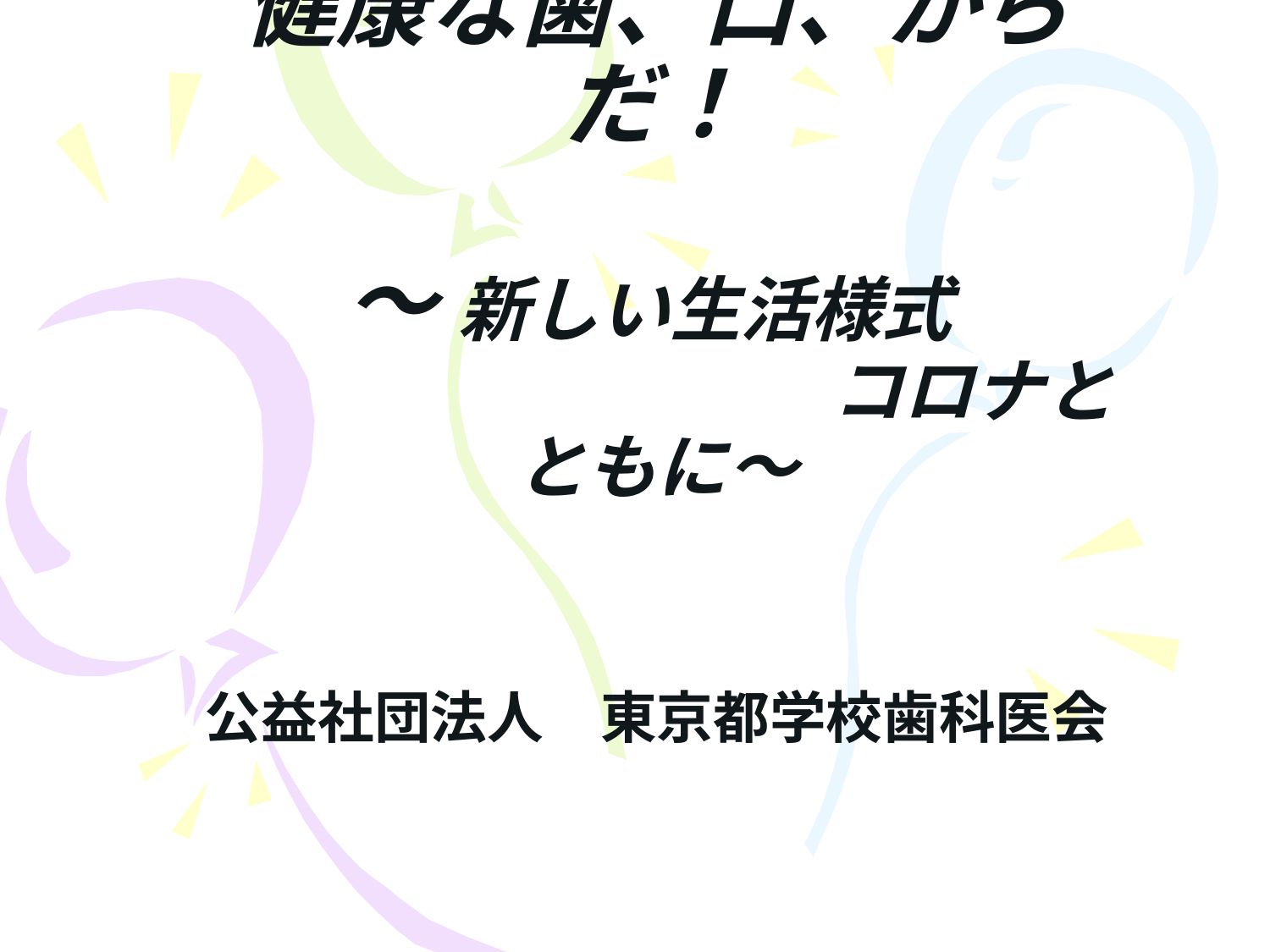

# 健康な歯、口、からだ！ ～ 新しい生活様式 　　　　　　　　　コロナとともに～
公益社団法人　東京都学校歯科医会